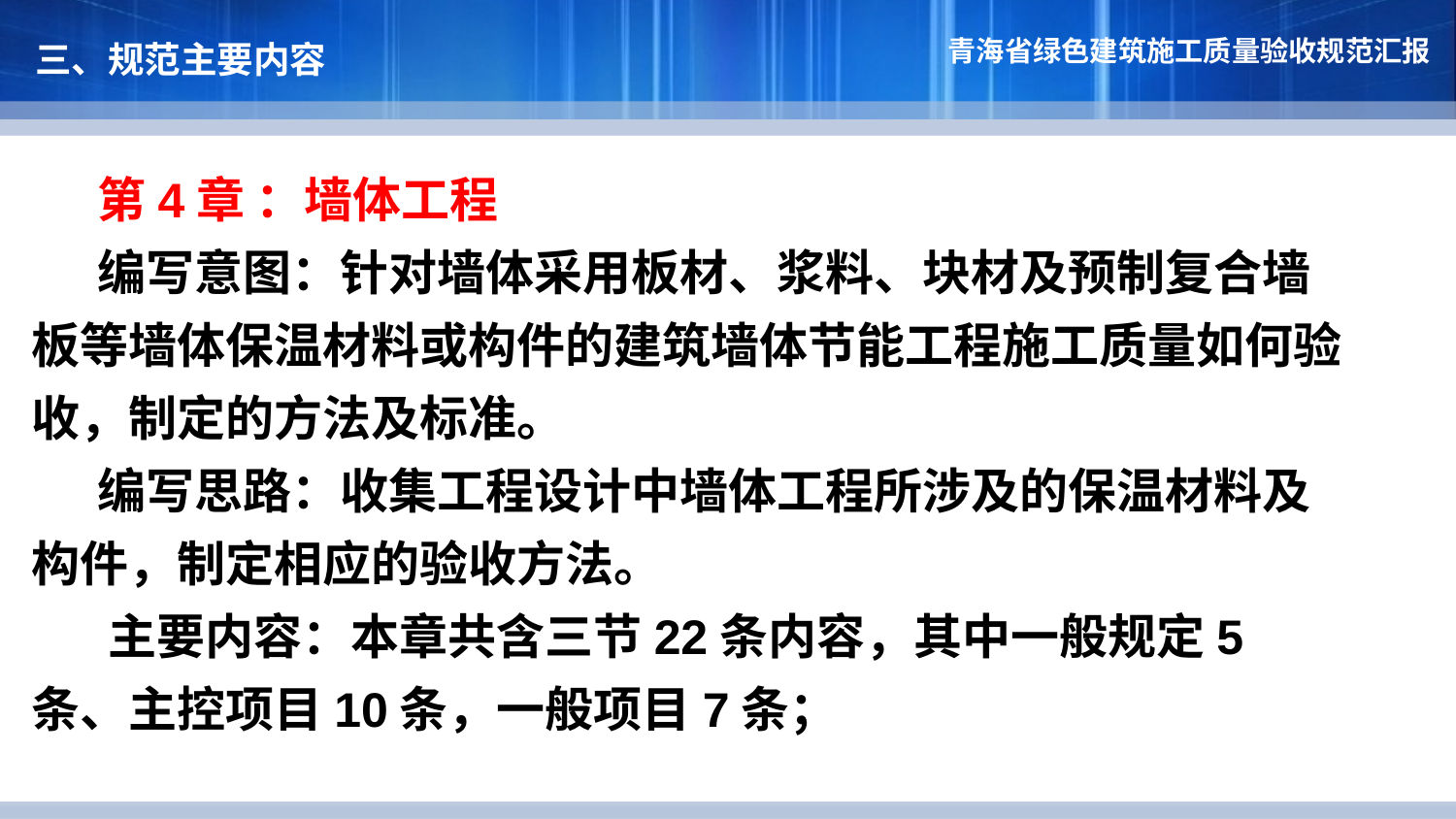

三、规范主要内容
     第4章 ：墙体工程
     编写意图：针对墙体采用板材、浆料、块材及预制复合墙板等墙体保温材料或构件的建筑墙体节能工程施工质量如何验收，制定的方法及标准。
     编写思路：收集工程设计中墙体工程所涉及的保温材料及构件，制定相应的验收方法。
      主要内容：本章共含三节22条内容，其中一般规定5条、主控项目10条，一般项目7条；